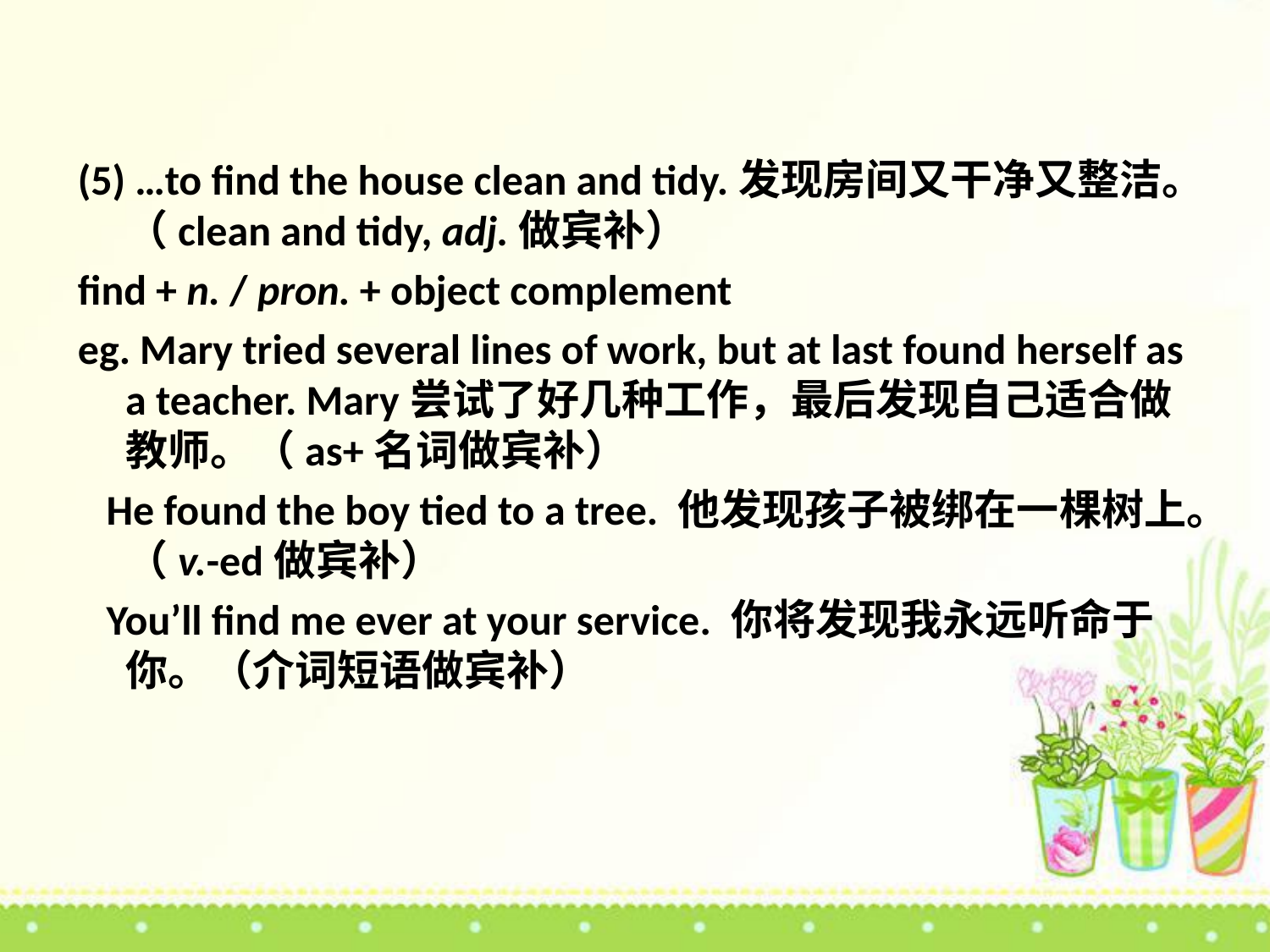

(5) …to find the house clean and tidy.发现房间又干净又整洁。（clean and tidy, adj.做宾补）
find + n. / pron. + object complement
eg. Mary tried several lines of work, but at last found herself as a teacher. Mary尝试了好几种工作，最后发现自己适合做教师。（as+名词做宾补）
   He found the boy tied to a tree. 他发现孩子被绑在一棵树上。（v.-ed做宾补）
   You’ll find me ever at your service. 你将发现我永远听命于你。（介词短语做宾补）